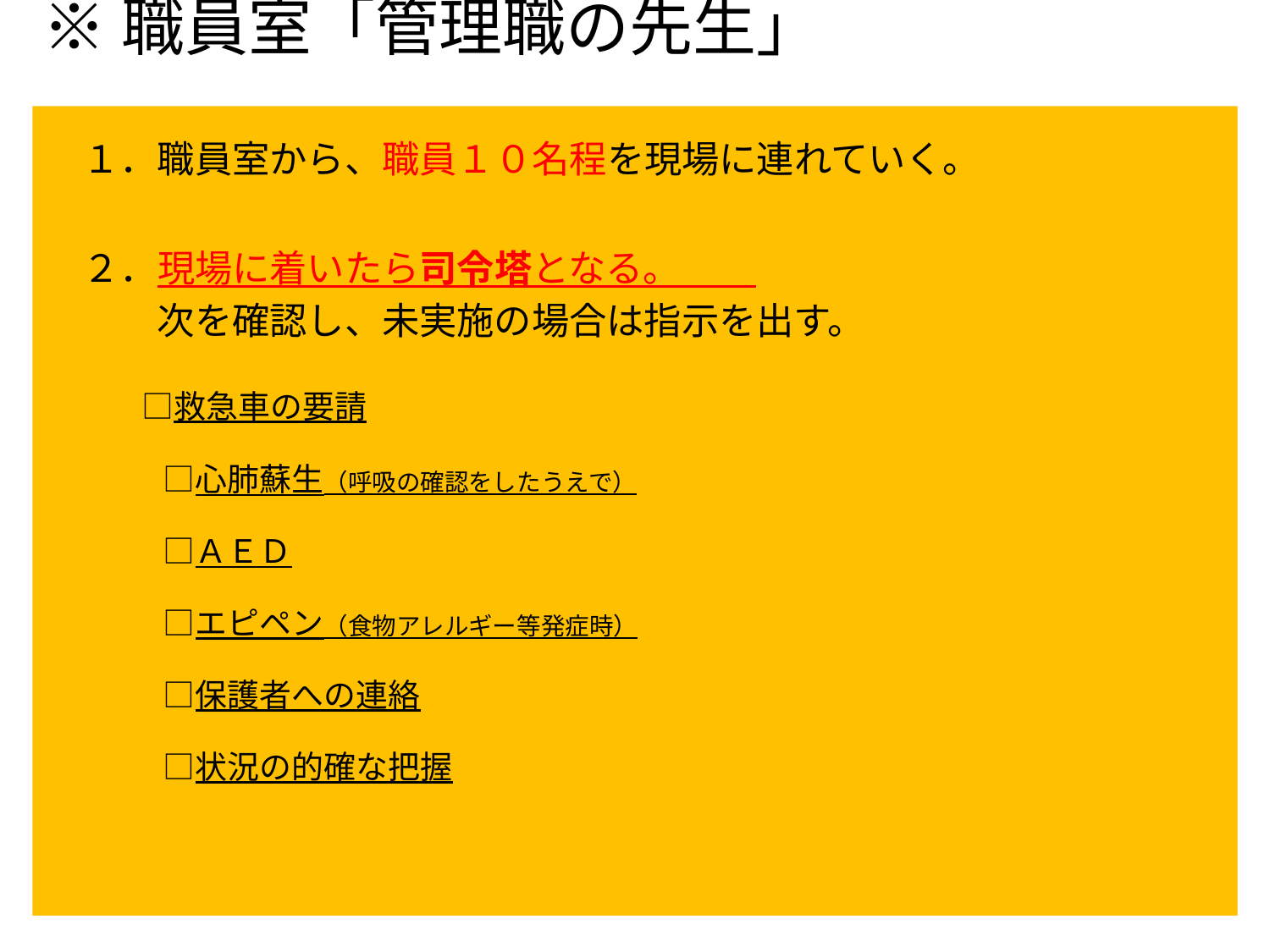

# ※職員室「管理職の先生」

　１．職員室から、職員１０名程を現場に連れていく。

　２．現場に着いたら司令塔となる。
　　　次を確認し、未実施の場合は指示を出す。
　       □救急車の要請
　　   　□心肺蘇生（呼吸の確認をしたうえで）
　　   　□ＡＥＤ
　 　  　□エピペン（食物アレルギー等発症時）
　　   　□保護者への連絡
　　   　□状況の的確な把握